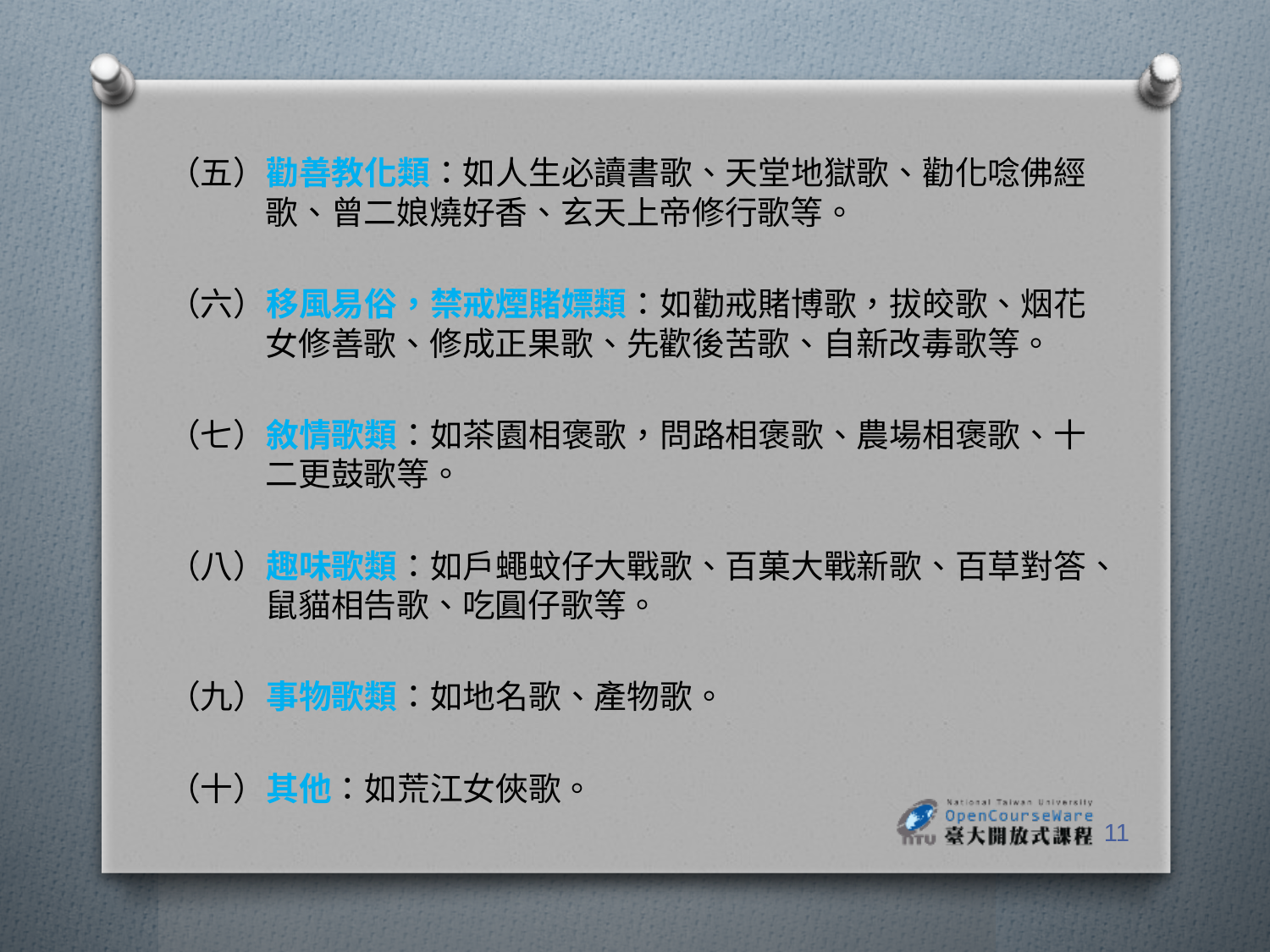

（五）勸善教化類：如人生必讀書歌、天堂地獄歌、勸化唸佛經歌、曾二娘燒好香、玄天上帝修行歌等。

（六）移風易俗，禁戒煙賭嫖類：如勸戒賭博歌，拔皎歌、烟花女修善歌、修成正果歌、先歡後苦歌、自新改毒歌等。

（七）敘情歌類：如茶園相褒歌，問路相褒歌、農場相褒歌、十二更鼓歌等。

（八）趣味歌類：如戶蠅蚊仔大戰歌、百菓大戰新歌、百草對答、鼠貓相告歌、吃圓仔歌等。

（九）事物歌類：如地名歌、產物歌。

（十）其他：如荒江女俠歌。
11